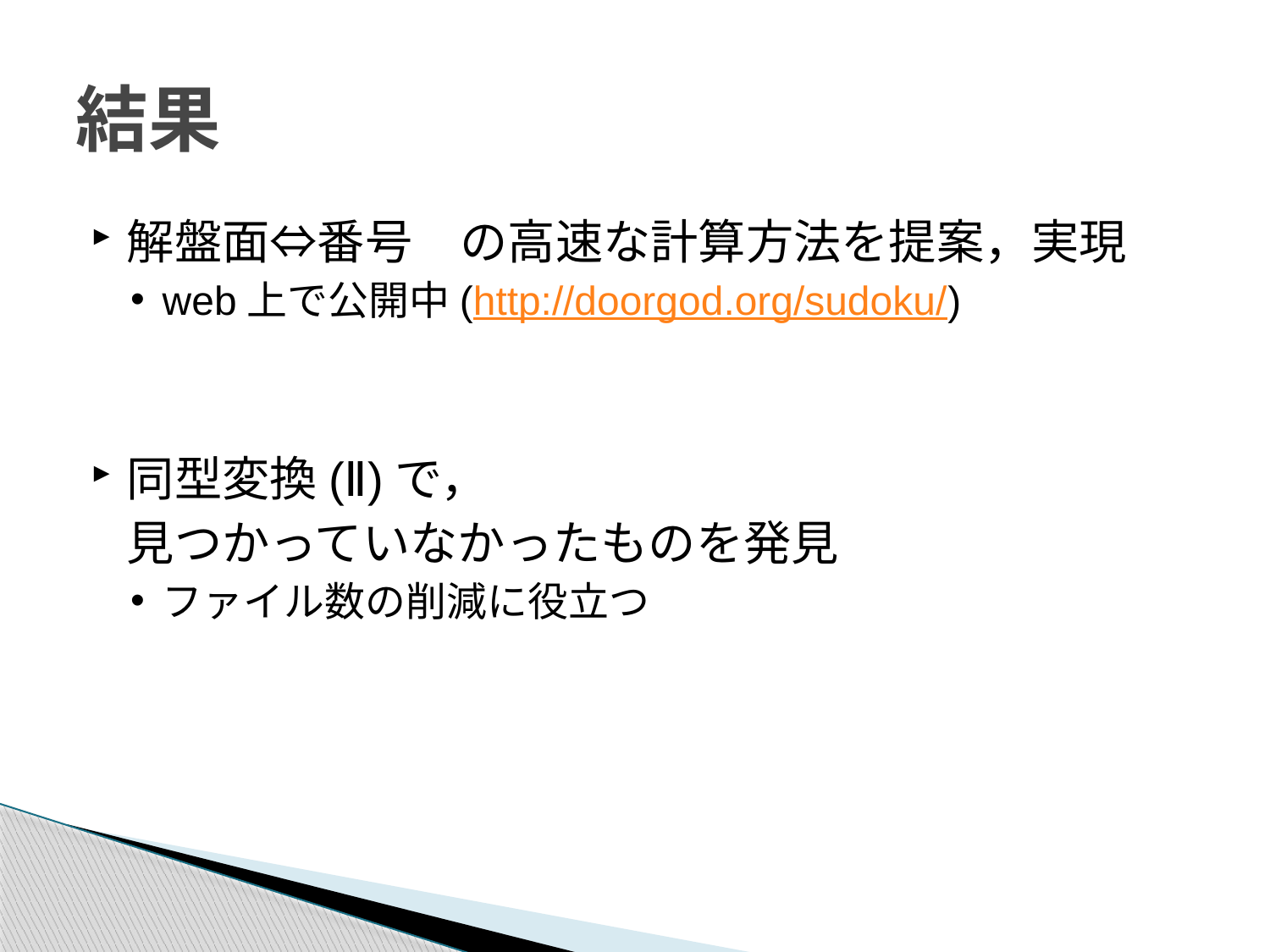

# 結果
解盤面⇔番号　の高速な計算方法を提案，実現
web上で公開中(http://doorgod.org/sudoku/)

同型変換(Ⅱ)で，
	見つかっていなかったものを発見
ファイル数の削減に役立つ